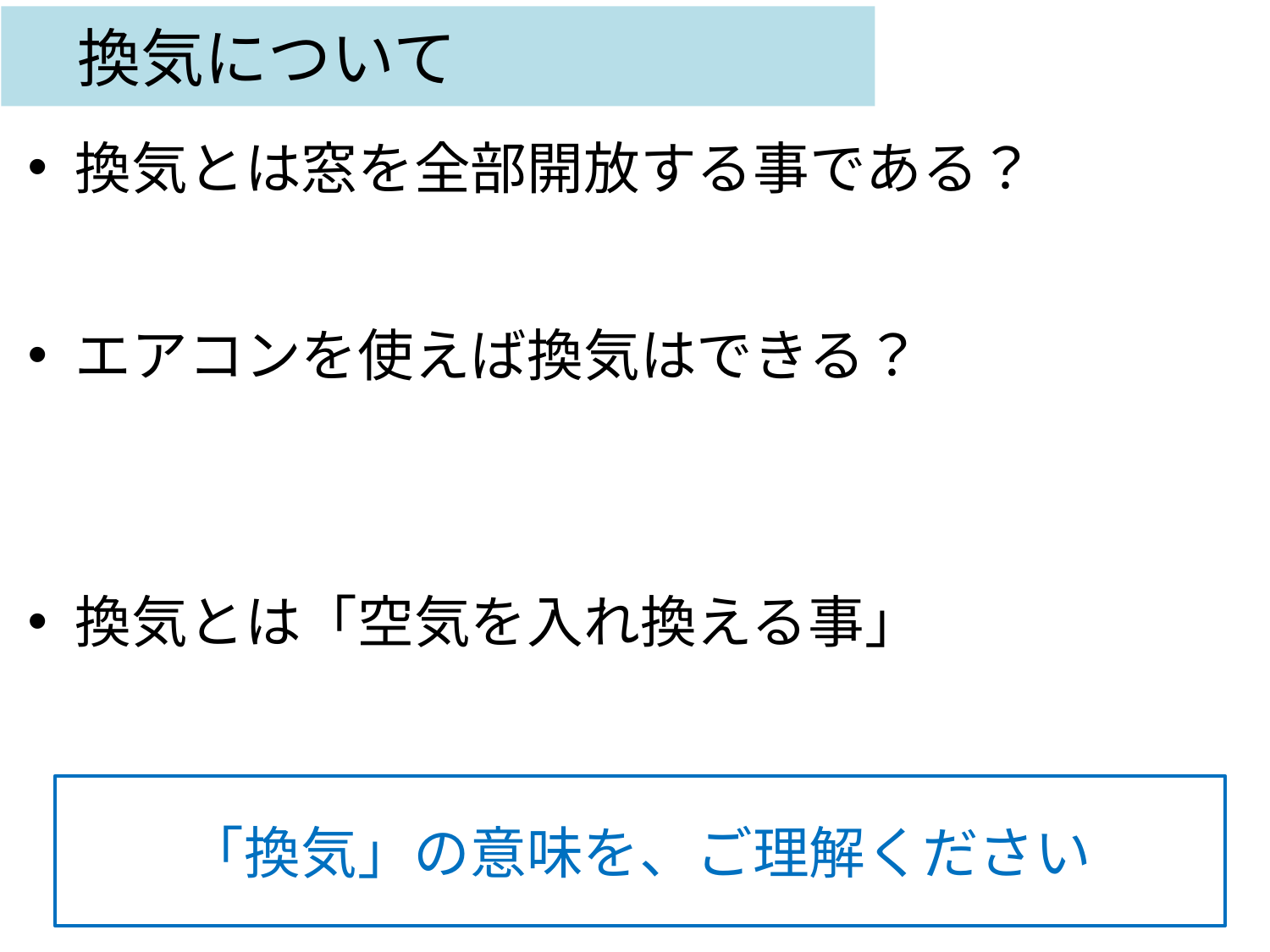

# 換気について
換気とは窓を全部開放する事である？
　 →　NO　開放するだけでは不十分

エアコンを使えば換気はできる？
　 →　NO　ACは空気を冷やす・温めるだけ
　　　  ロスナイ等換気システムの有無の検証

換気とは「空気を入れ換える事」
　 →空気が入れ換わるには空気の流れを作る

「換気」の意味を、ご理解ください